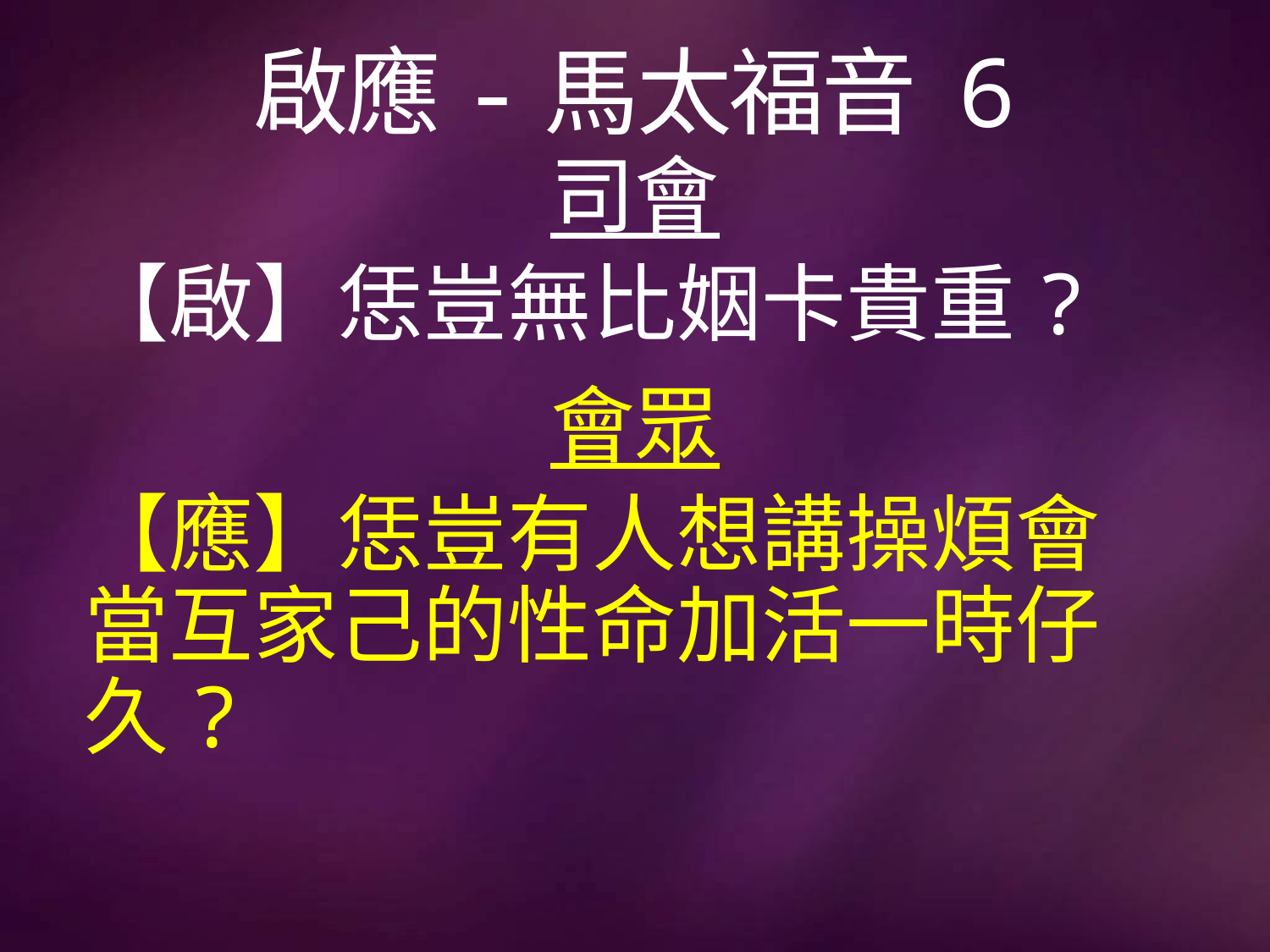

# 啟應-馬太福音 6
司會
【啟】恁豈無比姻卡貴重?

會眾
【應】恁豈有人想講操煩會當互家己的性命加活一時仔久?